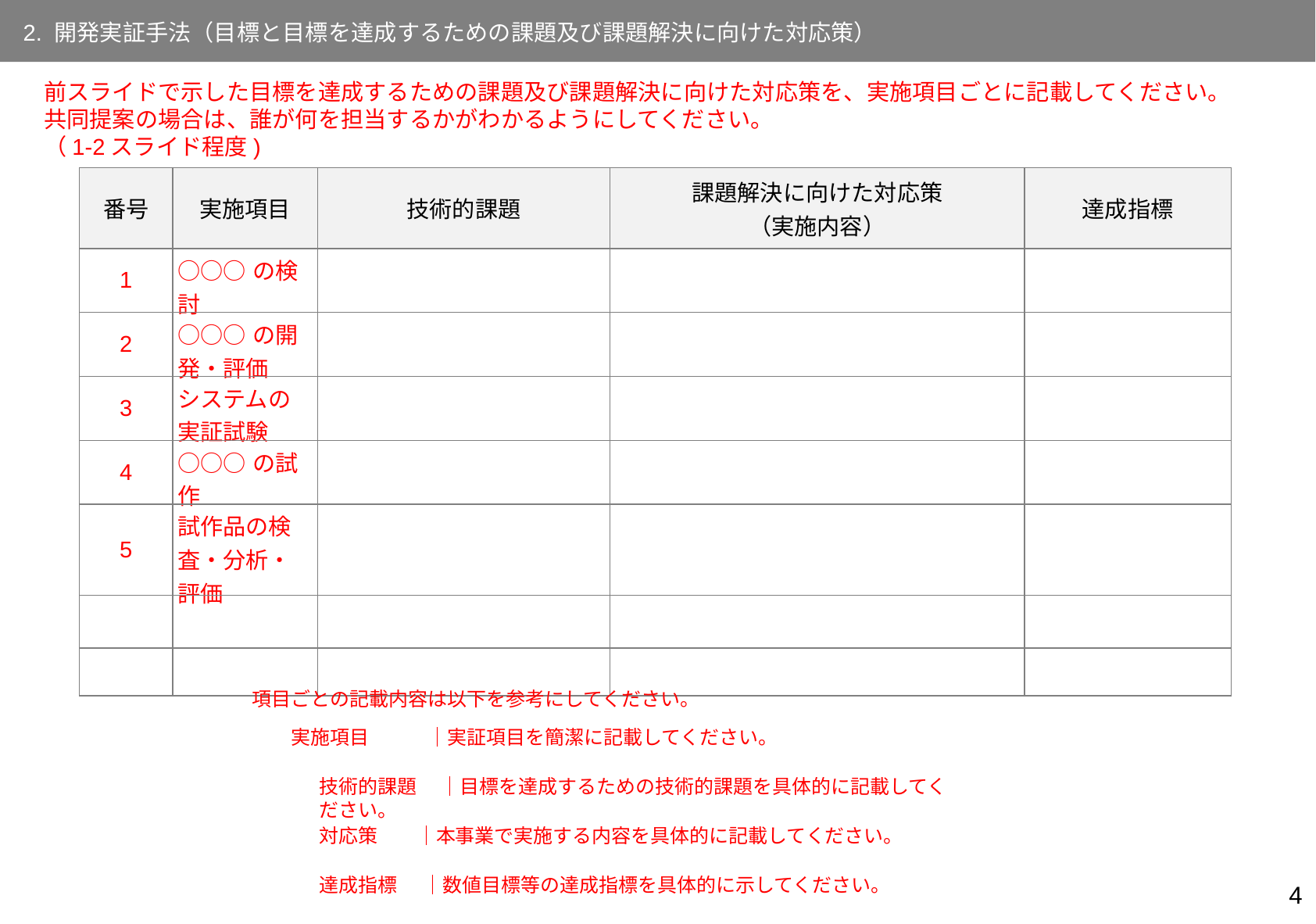

2. 開発実証手法（目標と目標を達成するための課題及び課題解決に向けた対応策）

前スライドで示した目標を達成するための課題及び課題解決に向けた対応策を、実施項目ごとに記載してください。
共同提案の場合は、誰が何を担当するかがわかるようにしてください。
（1-2スライド程度)
| 番号 | 実施項目 | 技術的課題 | 課題解決に向けた対応策 （実施内容） | 達成指標 |
| --- | --- | --- | --- | --- |
| 1 | ○○○の検討 |  |  |  |
| 2 | ○○○の開発・評価 |  |  |  |
| 3 | システムの実証試験 |  |  |  |
| 4 | ○○○の試作 |  |  |  |
| 5 | 試作品の検査・分析・評価 |  |  |  |
|  |  |  |  |  |
|  |  |  |  |  |
項目ごとの記載内容は以下を参考にしてください。
実施項目　　　｜実証項目を簡潔に記載してください。
技術的課題　 ｜目標を達成するための技術的課題を具体的に記載してください。
対応策         ｜本事業で実施する内容を具体的に記載してください。
達成指標      ｜数値目標等の達成指標を具体的に示してください。
4